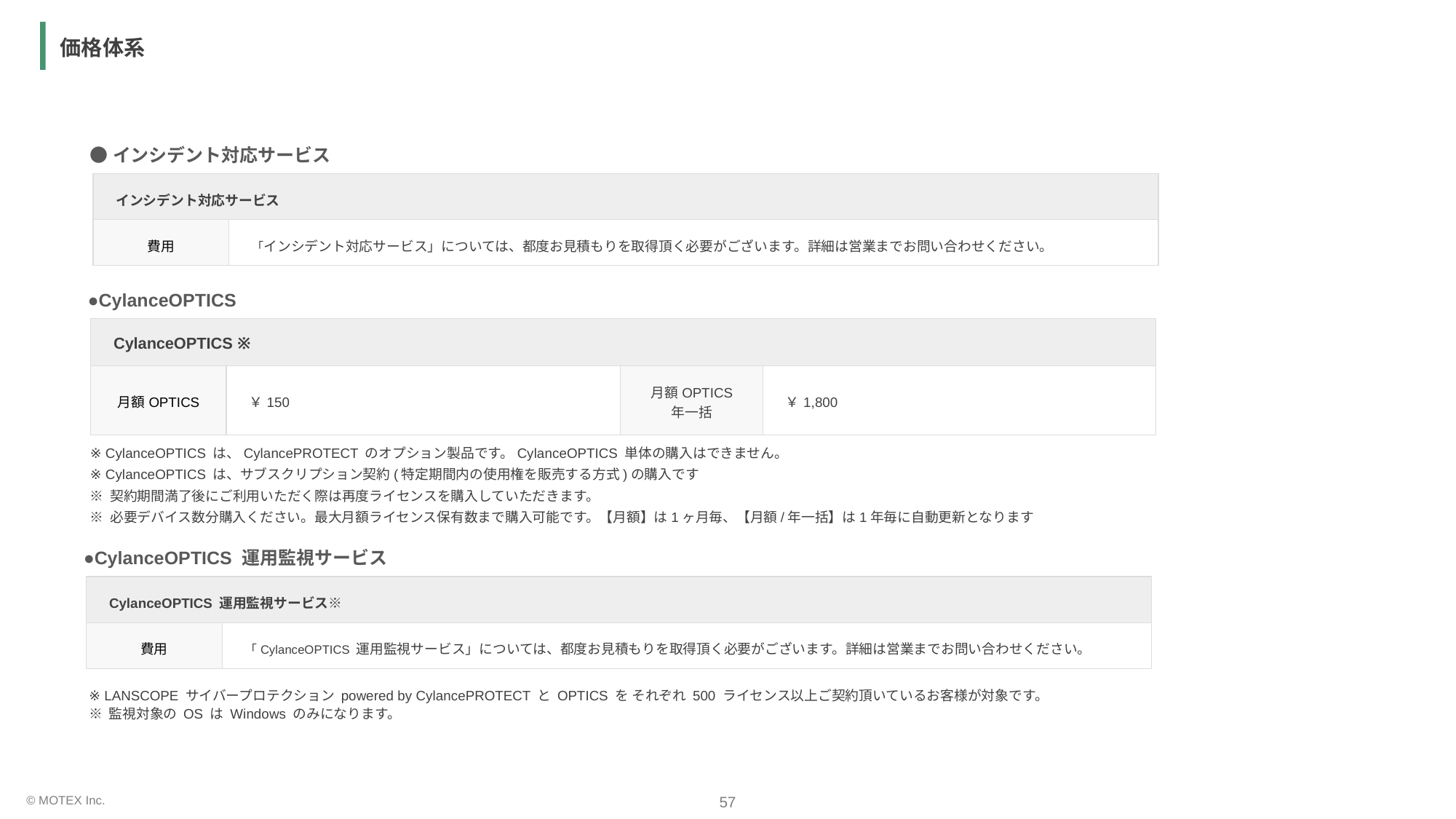

価格体系
●インシデント対応サービス
| インシデント対応サービス |  |
| --- | --- |
| 費用 | 「インシデント対応サービス」については、都度お見積もりを取得頂く必要がございます。詳細は営業までお問い合わせください。 |
●CylanceOPTICS
| CylanceOPTICS ※ |  |  |  |
| --- | --- | --- | --- |
| 月額OPTICS | ￥150 | 月額OPTICS 年一括 | ￥1,800 |
※ CylanceOPTICS は、CylancePROTECT のオプション製品です。CylanceOPTICS 単体の購入はできません。
※ CylanceOPTICS は、サブスクリプション契約(特定期間内の使用権を販売する方式)の購入です
※ 契約期間満了後にご利用いただく際は再度ライセンスを購入していただきます。
※ 必要デバイス数分購入ください。最大月額ライセンス保有数まで購入可能です。【月額】は1ヶ月毎、【月額/年一括】は1年毎に自動更新となります
●CylanceOPTICS 運用監視サービス
| CylanceOPTICS 運用監視サービス※ |  |
| --- | --- |
| 費用 | 「CylanceOPTICS 運用監視サービス」については、都度お見積もりを取得頂く必要がございます。詳細は営業までお問い合わせください。 |
※ LANSCOPE サイバープロテクション powered by CylancePROTECT と OPTICS を それぞれ 500 ライセンス以上ご契約頂いているお客様が対象です。
※ 監視対象の OS は Windows のみになります。